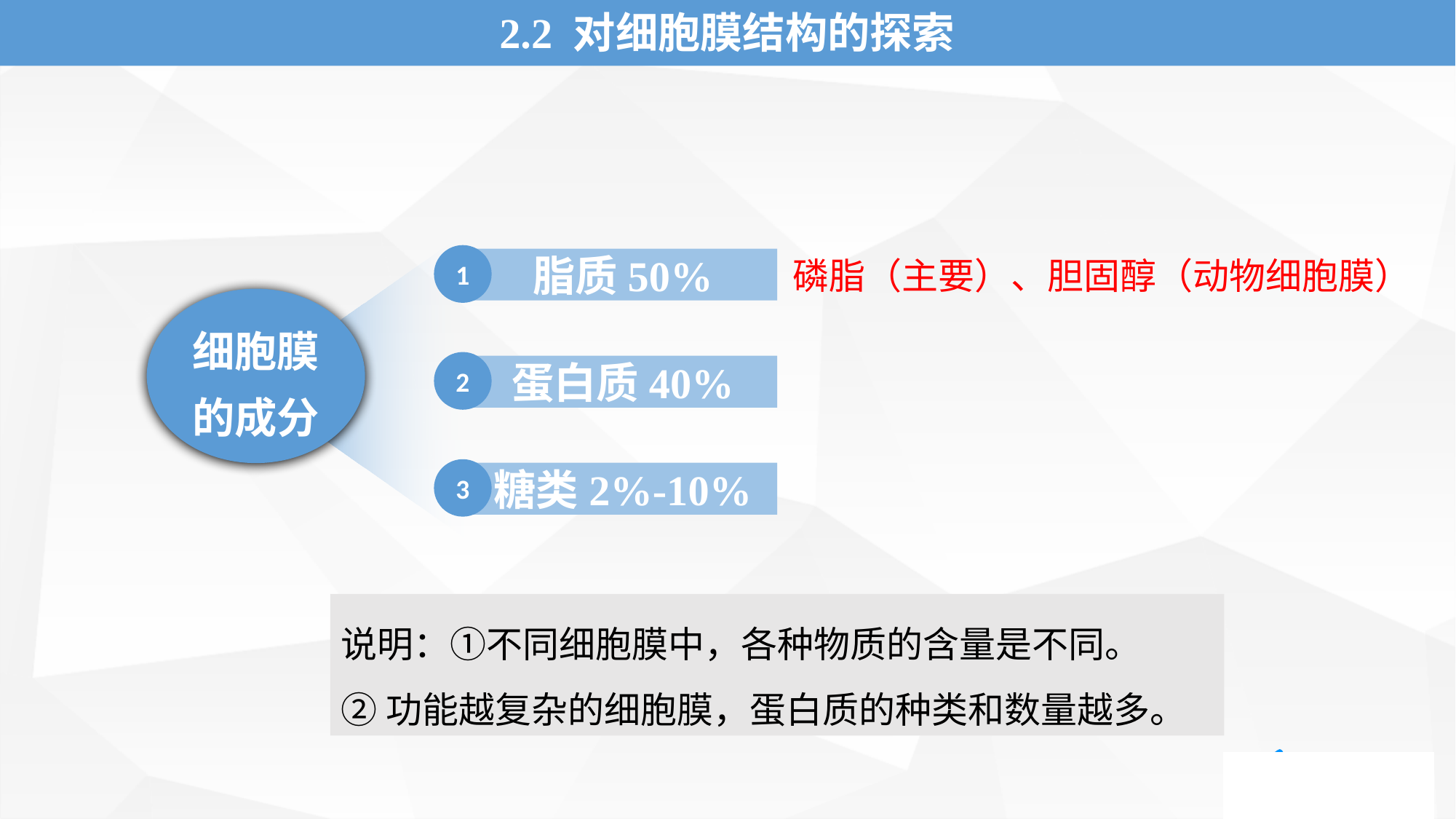

2.2 对细胞膜结构的探索
1
脂质50%
磷脂（主要）、胆固醇（动物细胞膜）
细胞膜的成分

2
蛋白质40%
3
糖类2%-10%
说明：①不同细胞膜中，各种物质的含量是不同。
②功能越复杂的细胞膜，蛋白质的种类和数量越多。